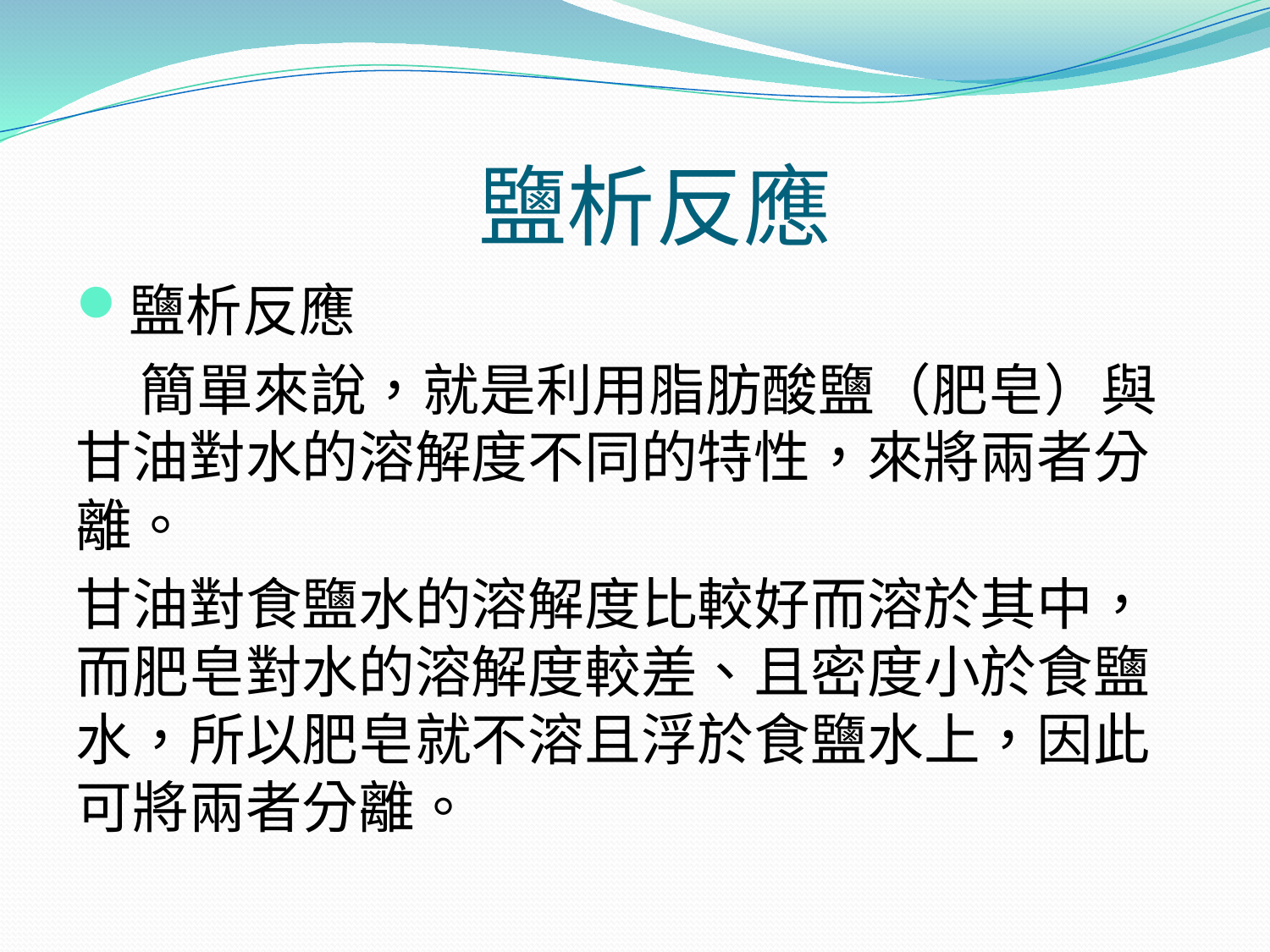

# 鹽析反應
鹽析反應
    簡單來說，就是利用脂肪酸鹽（肥皂）與甘油對水的溶解度不同的特性，來將兩者分離。
甘油對食鹽水的溶解度比較好而溶於其中，而肥皂對水的溶解度較差、且密度小於食鹽水，所以肥皂就不溶且浮於食鹽水上，因此可將兩者分離。